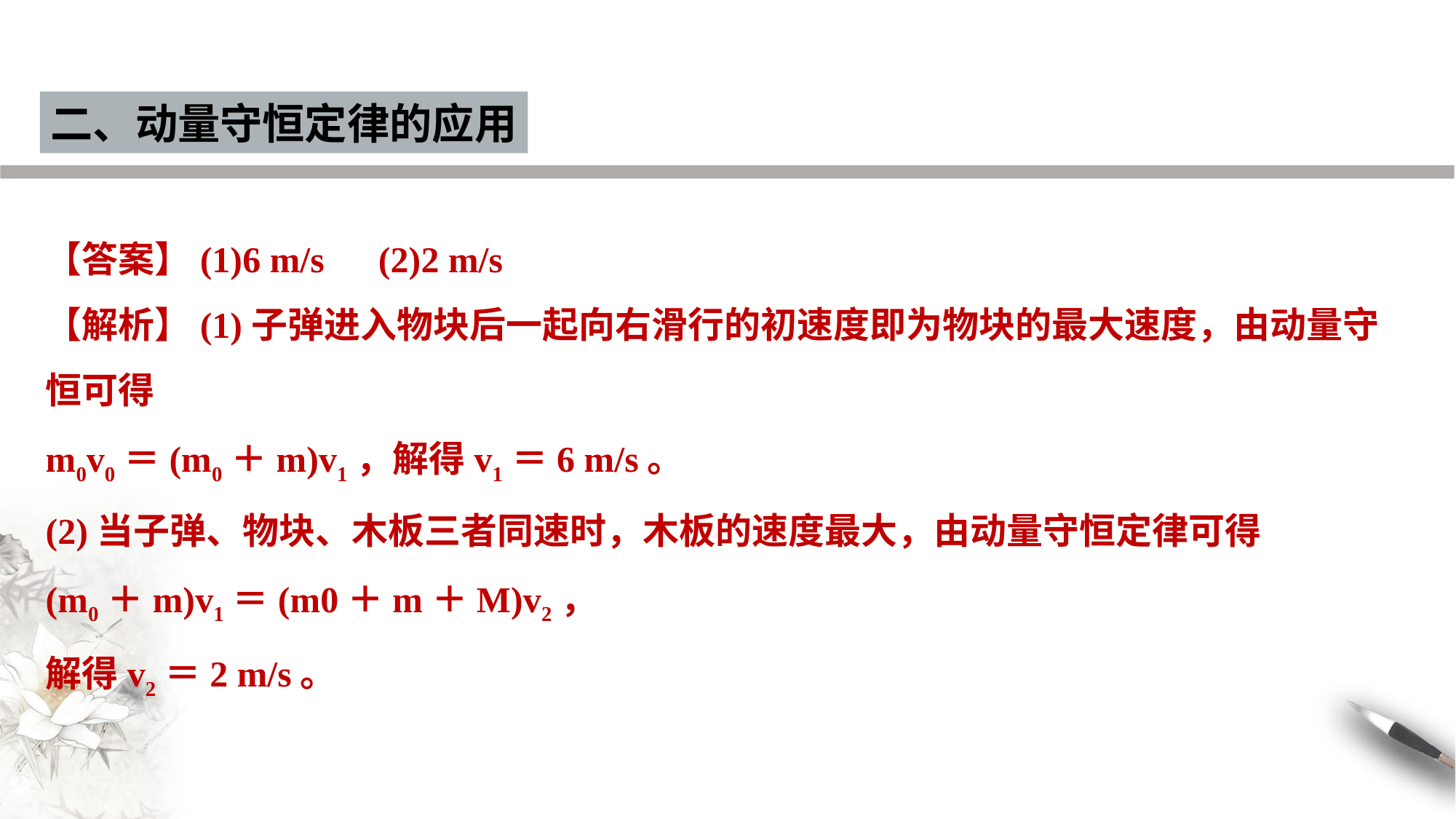

二、动量守恒定律的应用

【答案】(1)6 m/s　(2)2 m/s
【解析】(1)子弹进入物块后一起向右滑行的初速度即为物块的最大速度，由动量守恒可得
m0v0＝(m0＋m)v1，解得v1＝6 m/s。
(2)当子弹、物块、木板三者同速时，木板的速度最大，由动量守恒定律可得
(m0＋m)v1＝(m0＋m＋M)v2，
解得v2＝2 m/s。